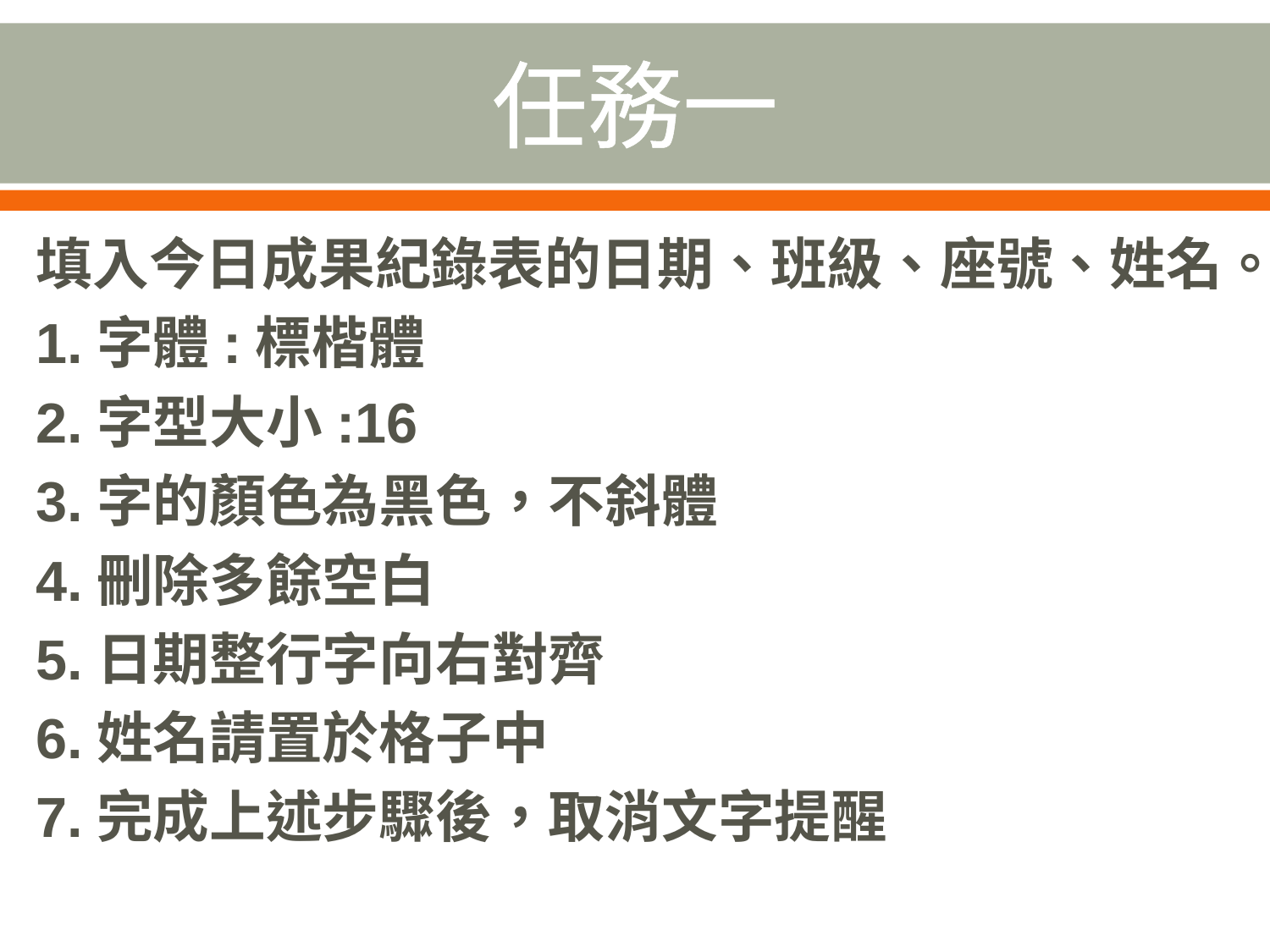

# 任務一
填入今日成果紀錄表的日期、班級、座號、姓名。
1.字體:標楷體
2.字型大小:16
3.字的顏色為黑色，不斜體
4.刪除多餘空白
5.日期整行字向右對齊
6.姓名請置於格子中
7.完成上述步驟後，取消文字提醒